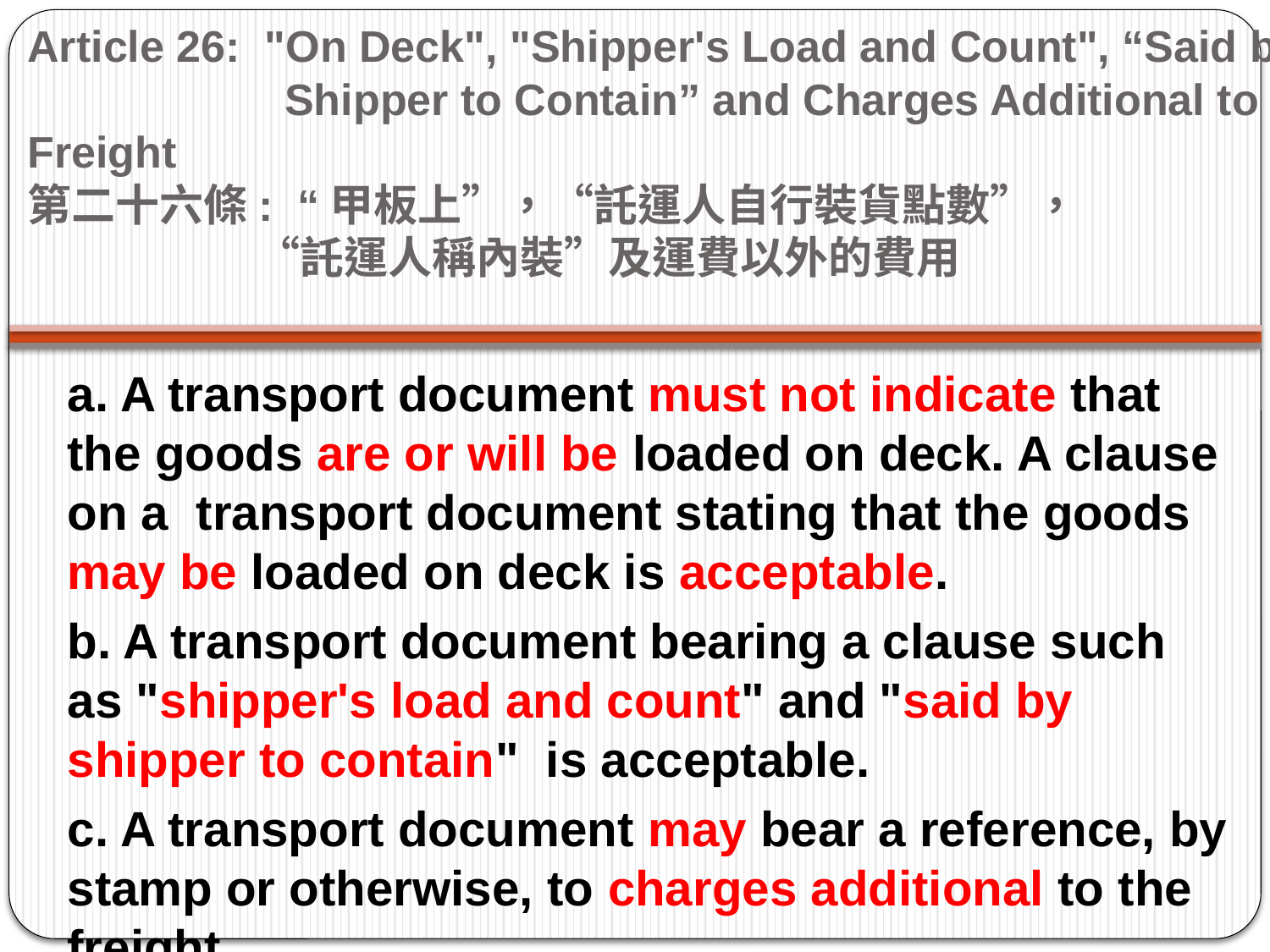

# Article 26:  "On Deck", "Shipper's Load and Count", “Said by Shipper to Contain” and Charges Additional to Freight   第二十六條:  “甲板上”，“託運人自行裝貨點數”， “託運人稱內裝”及運費以外的費用
a. A transport document must not indicate that the goods are or will be loaded on deck. A clause on a  transport document stating that the goods may be loaded on deck is acceptable.
b. A transport document bearing a clause such as "shipper's load and count" and "said by shipper to contain"  is acceptable.
c. A transport document may bear a reference, by stamp or otherwise, to charges additional to the freight.